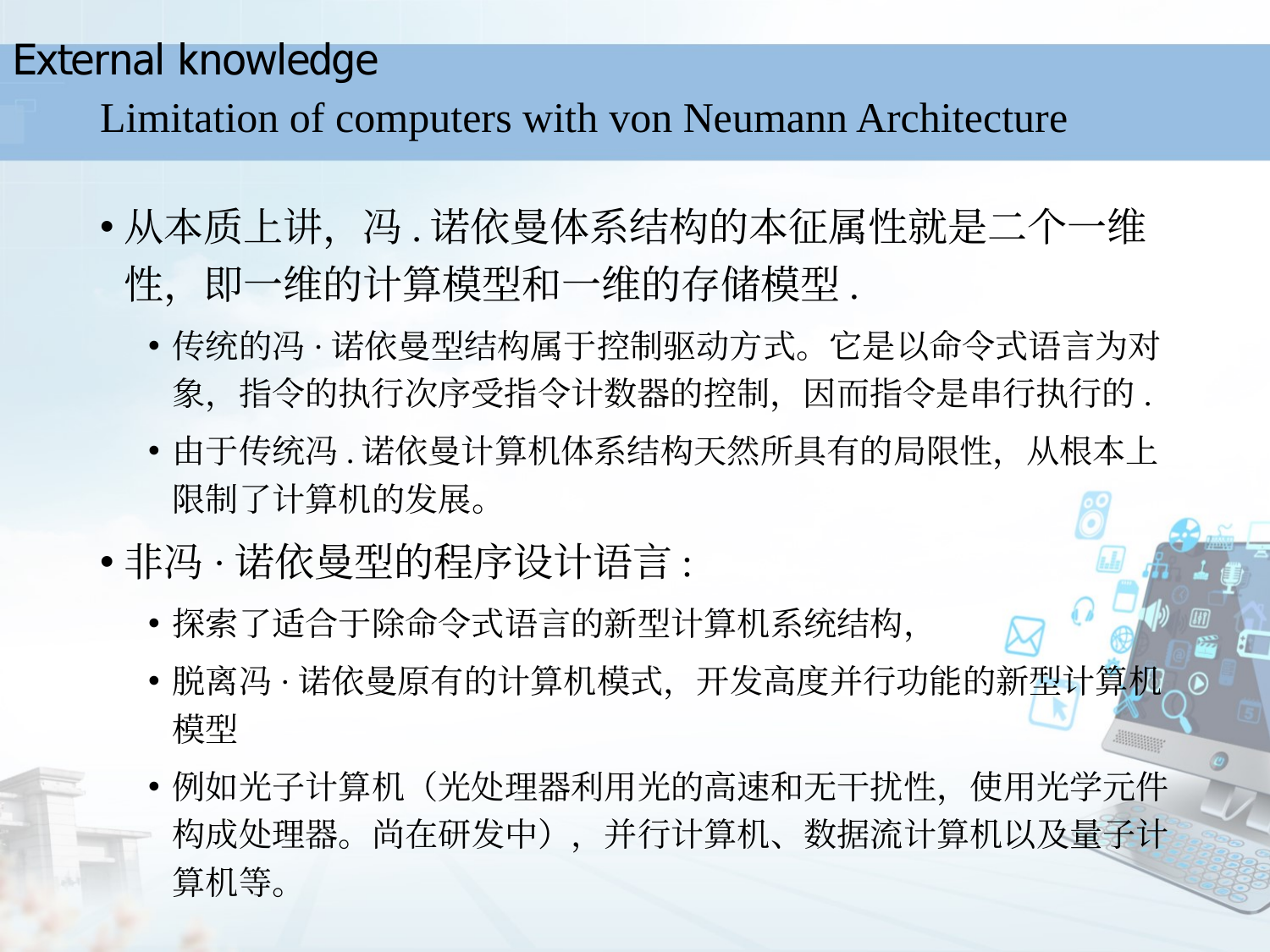

External knowledge
# Limitation of computers with von Neumann Architecture
从本质上讲，冯.诺依曼体系结构的本征属性就是二个一维性，即一维的计算模型和一维的存储模型.
传统的冯·诺依曼型结构属于控制驱动方式。它是以命令式语言为对象，指令的执行次序受指令计数器的控制，因而指令是串行执行的.
由于传统冯.诺依曼计算机体系结构天然所具有的局限性，从根本上限制了计算机的发展。
非冯·诺依曼型的程序设计语言:
探索了适合于除命令式语言的新型计算机系统结构，
脱离冯·诺依曼原有的计算机模式，开发高度并行功能的新型计算机模型
例如光子计算机（光处理器利用光的高速和无干扰性，使用光学元件构成处理器。尚在研发中），并行计算机、数据流计算机以及量子计算机等。